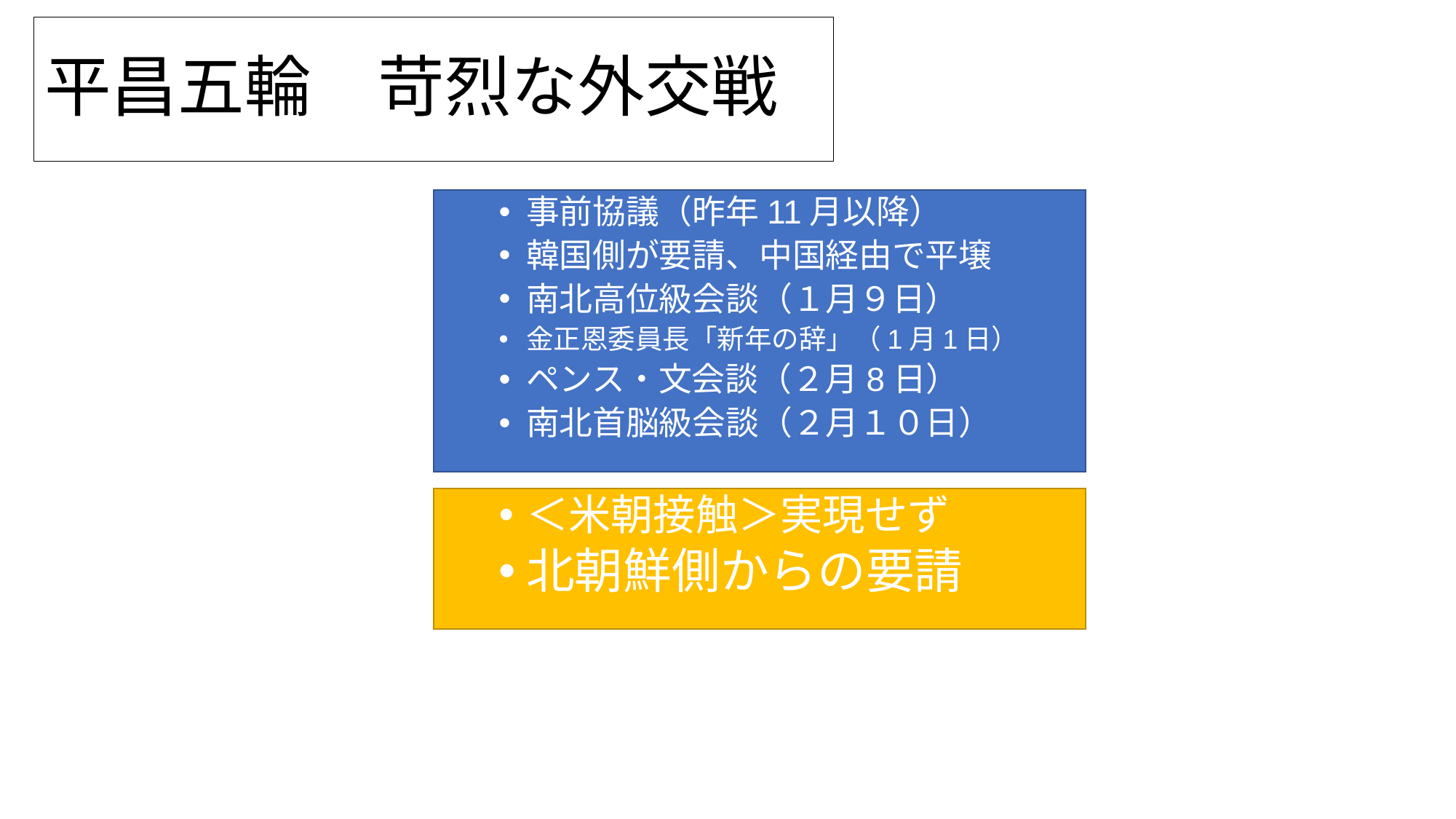

# 平昌五輪　苛烈な外交戦
事前協議（昨年11月以降）
韓国側が要請、中国経由で平壌
南北高位級会談（１月９日）
金正恩委員長「新年の辞」（1月1日）
ペンス・文会談（２月8日）
南北首脳級会談（２月１０日）

＜米朝接触＞実現せず
北朝鮮側からの要請